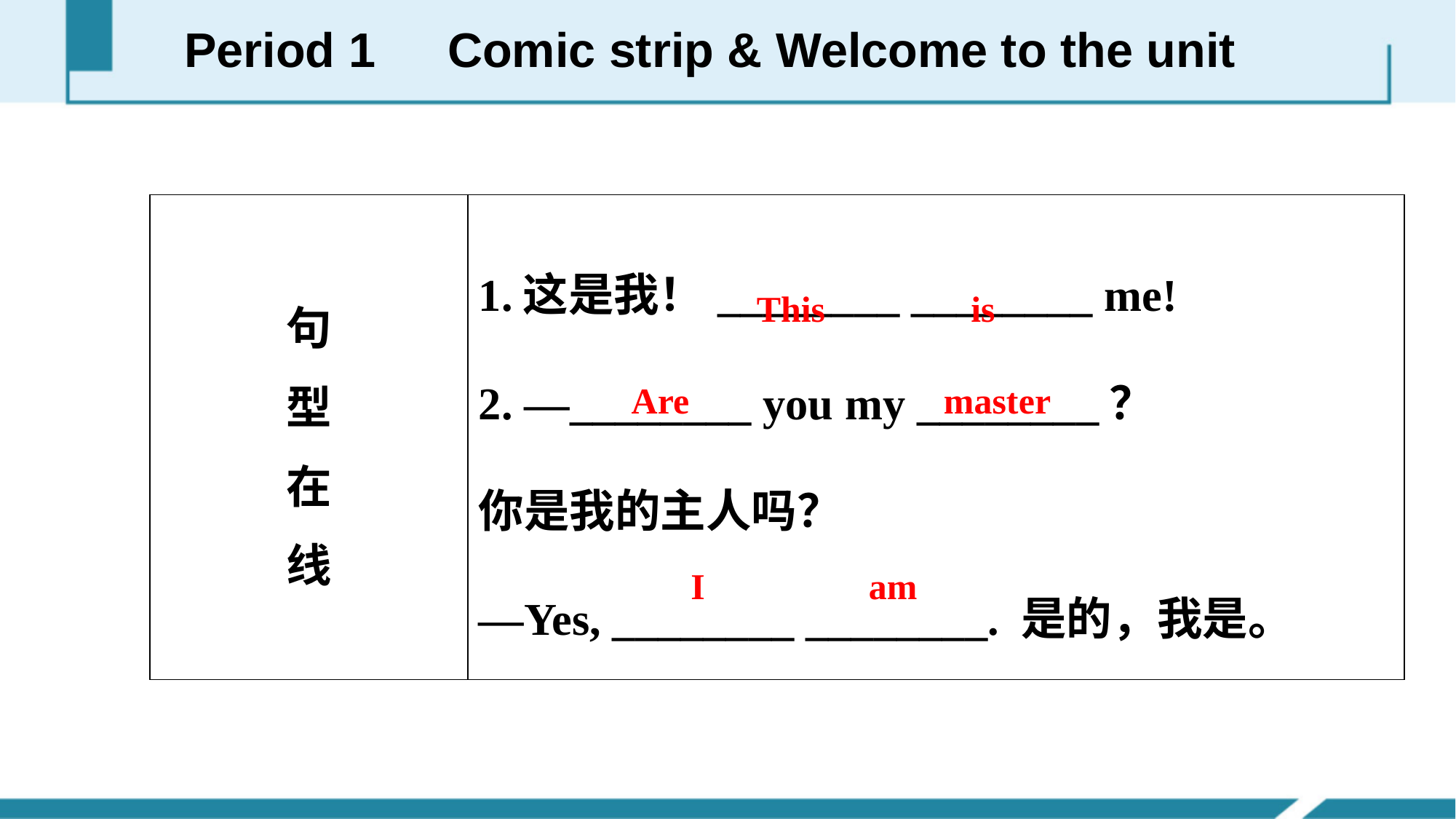

Period 1　Comic strip & Welcome to the unit
| 句 型 在 线 | 1.这是我！\_\_\_\_\_\_\_\_ \_\_\_\_\_\_\_\_ me! 2. —\_\_\_\_\_\_\_\_ you my \_\_\_\_\_\_\_\_？ 你是我的主人吗？ —Yes, \_\_\_\_\_\_\_\_ \_\_\_\_\_\_\_\_. 是的，我是。 |
| --- | --- |
This                is

Are                            master
I                  am